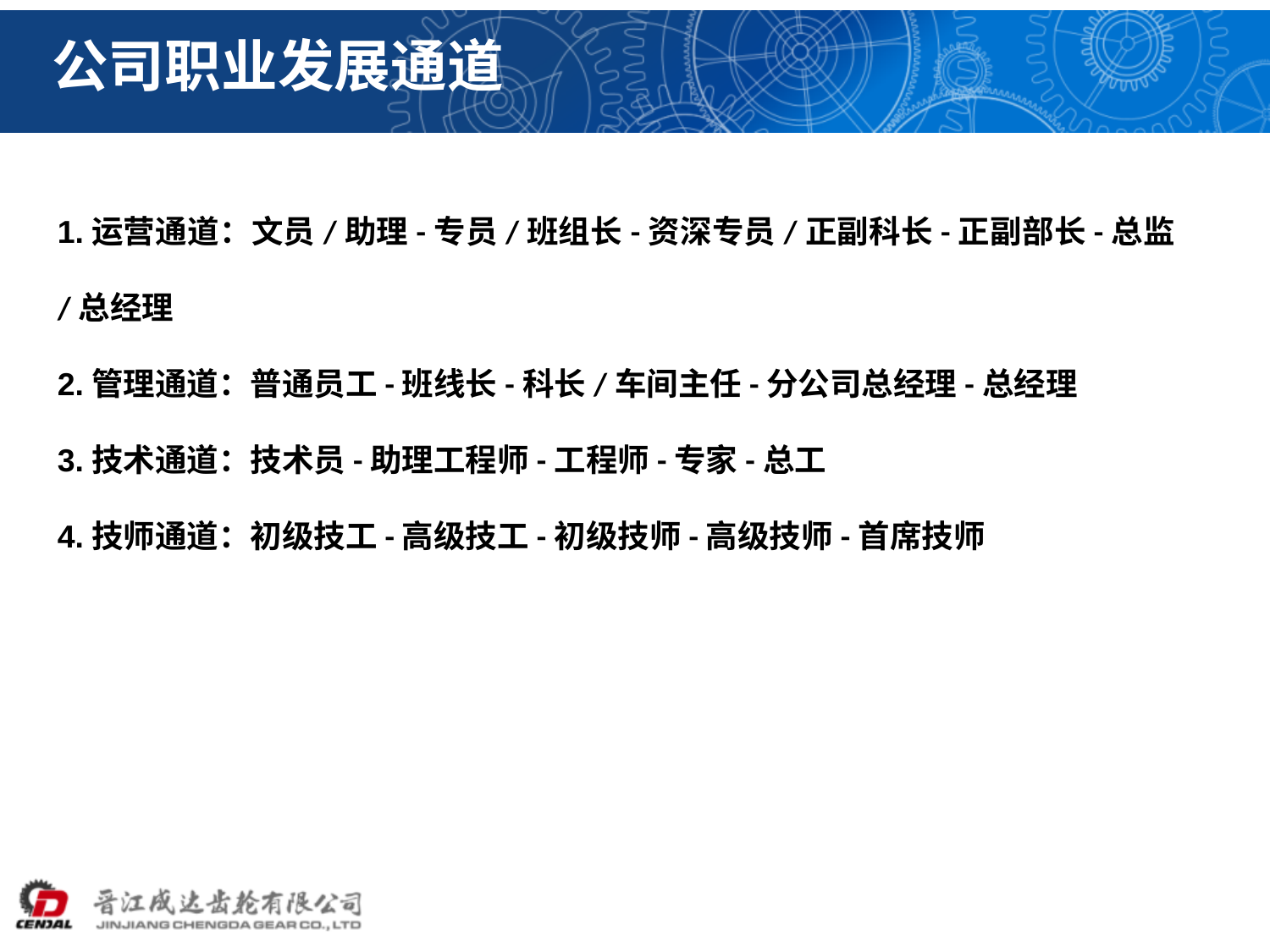

公司职业发展通道
1.运营通道：文员/助理-专员/班组长-资深专员/正副科长-正副部长-总监/总经理
2.管理通道：普通员工-班线长-科长/车间主任-分公司总经理-总经理
3.技术通道：技术员-助理工程师-工程师-专家-总工
4.技师通道：初级技工-高级技工-初级技师-高级技师-首席技师